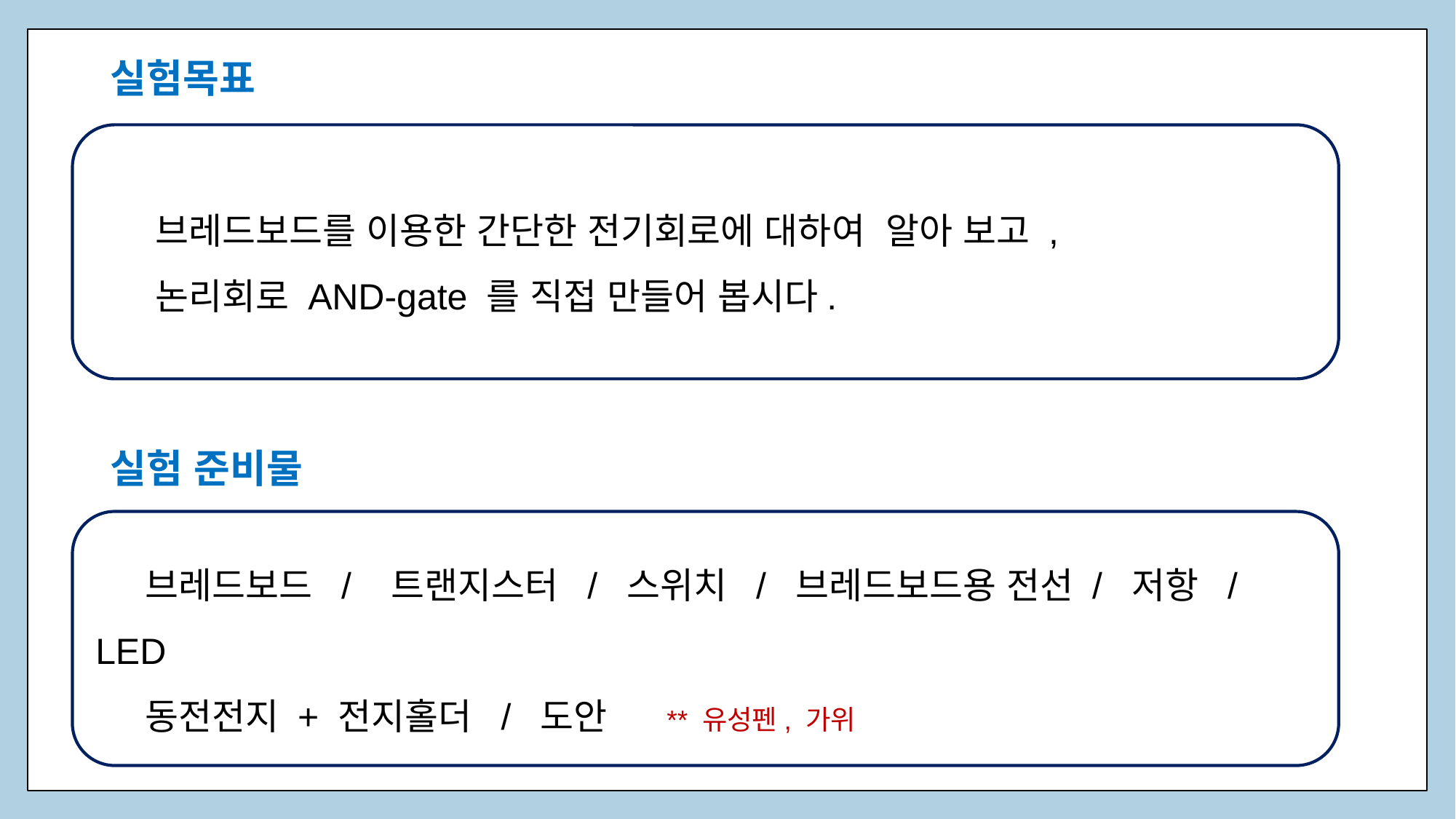

실험목표
     브레드보드를 이용한 간단한 전기회로에 대하여  알아 보고 ,
     논리회로 AND-gate 를 직접 만들어 봅시다.
실험 준비물
    브레드보드  /   트랜지스터  /  스위치  /  브레드보드용 전선 /  저항  /  LED
    동전전지 + 전지홀더  /  도안     ** 유성펜, 가위